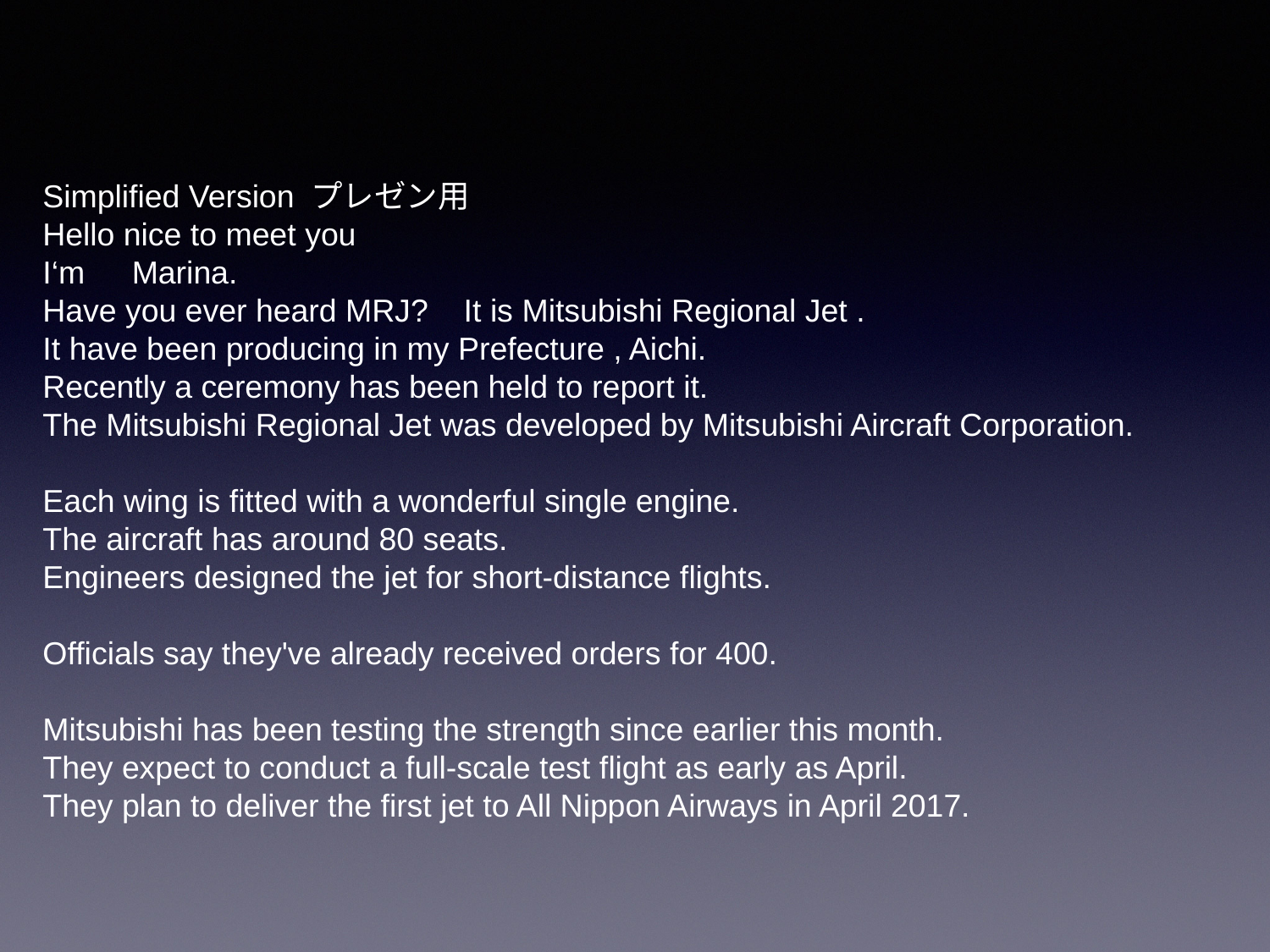

Simplified Version プレゼン用
Hello nice to meet you
I‘m　Marina.
Have you ever heard MRJ?    It is Mitsubishi Regional Jet .
It have been producing in my Prefecture , Aichi.
Recently a ceremony has been held to report it.
The Mitsubishi Regional Jet was developed by Mitsubishi Aircraft Corporation.

Each wing is fitted with a wonderful single engine.
The aircraft has around 80 seats.
Engineers designed the jet for short-distance flights.

Officials say they've already received orders for 400.

Mitsubishi has been testing the strength since earlier this month.
They expect to conduct a full-scale test flight as early as April.
They plan to deliver the first jet to All Nippon Airways in April 2017.